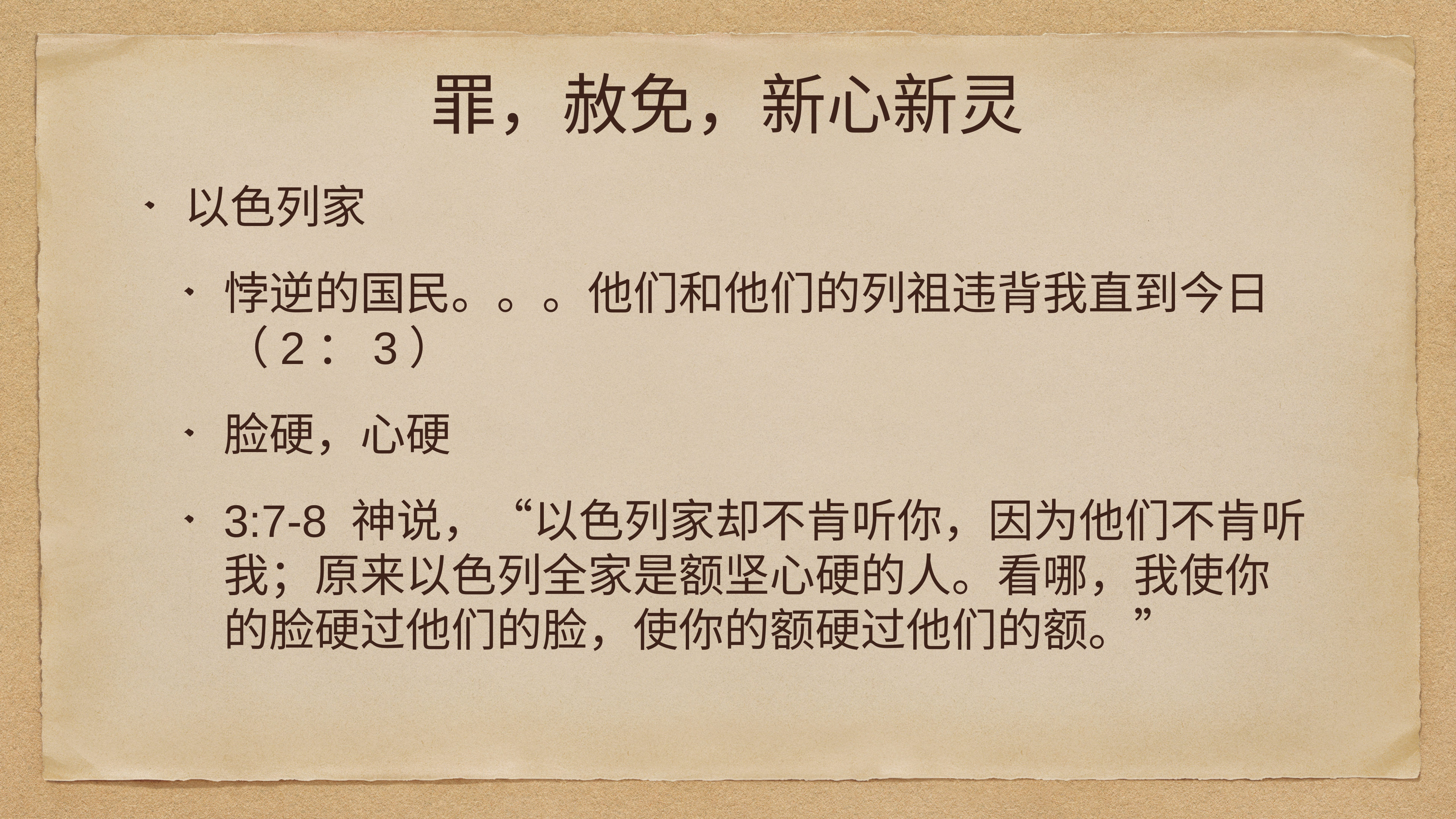

# 罪，赦免，新心新灵
以色列家
悖逆的国民。。。他们和他们的列祖违背我直到今日 （2：3）
脸硬，心硬
3:7-8 神说，“以色列家却不肯听你，因为他们不肯听我；原来以色列全家是额坚心硬的人。看哪，我使你的脸硬过他们的脸，使你的额硬过他们的额。”